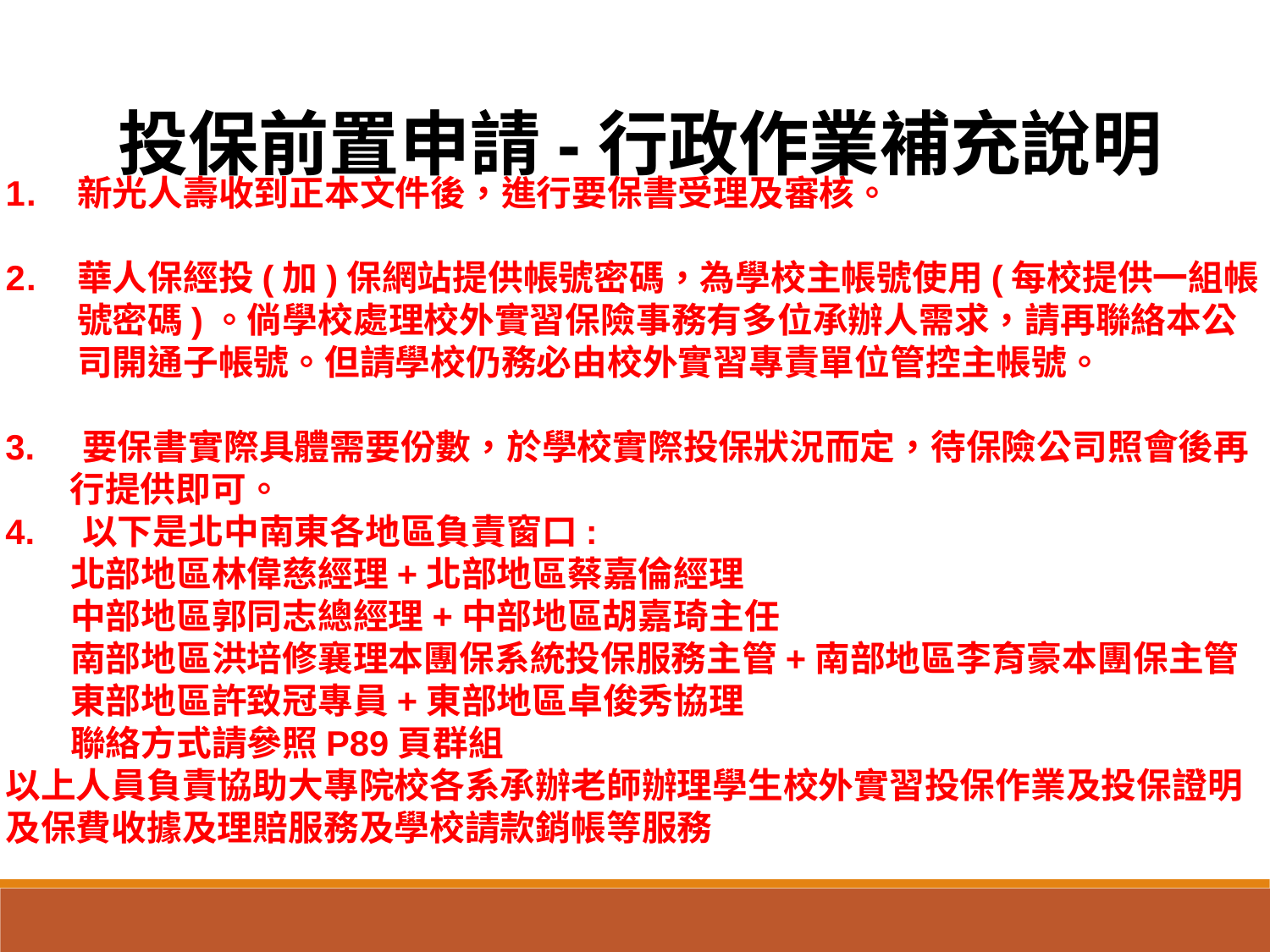

投保前置申請-行政作業補充說明

新光人壽收到正本文件後，進行要保書受理及審核。

華人保經投(加)保網站提供帳號密碼，為學校主帳號使用(每校提供一組帳號密碼)。倘學校處理校外實習保險事務有多位承辦人需求，請再聯絡本公司開通子帳號。但請學校仍務必由校外實習專責單位管控主帳號。

3.    要保書實際具體需要份數，於學校實際投保狀況而定，待保險公司照會後再          行提供即可。
4.    以下是北中南東各地區負責窗口:
       北部地區林偉慈經理+北部地區蔡嘉倫經理
       中部地區郭同志總經理+中部地區胡嘉琦主任
       南部地區洪培修襄理本團保系統投保服務主管+南部地區李育豪本團保主管
       東部地區許致冠專員+東部地區卓俊秀協理
       聯絡方式請參照P89頁群組
以上人員負責協助大專院校各系承辦老師辦理學生校外實習投保作業及投保證明及保費收據及理賠服務及學校請款銷帳等服務